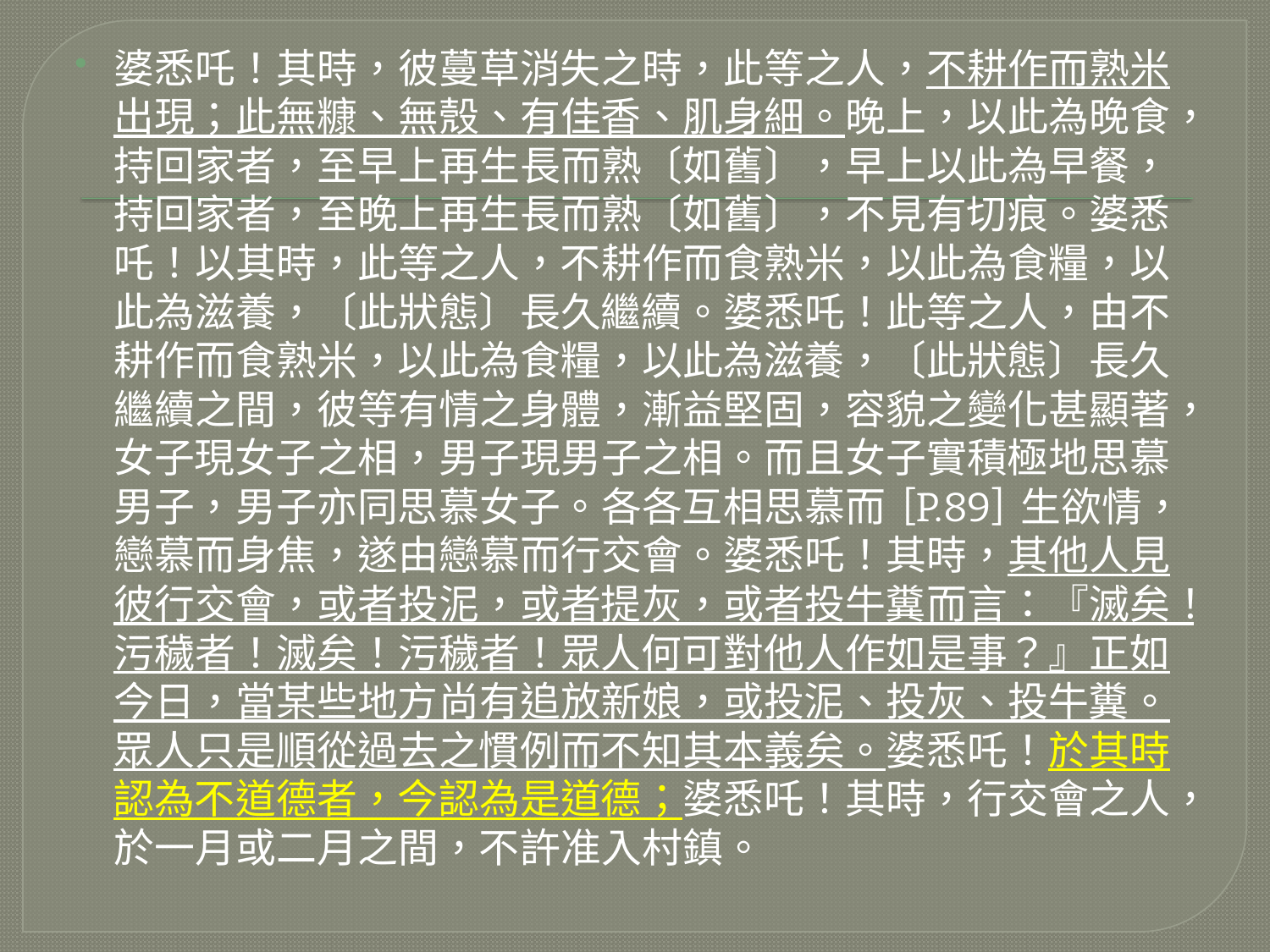

婆悉吒！其時，彼蔓草消失之時，此等之人，不耕作而熟米出現；此無糠、無殼、有佳香、肌身細。晚上，以此為晚食，持回家者，至早上再生長而熟〔如舊〕，早上以此為早餐，持回家者，至晚上再生長而熟〔如舊〕，不見有切痕。婆悉吒！以其時，此等之人，不耕作而食熟米，以此為食糧，以此為滋養，〔此狀態〕長久繼續。婆悉吒！此等之人，由不耕作而食熟米，以此為食糧，以此為滋養，〔此狀態〕長久繼續之間，彼等有情之身體，漸益堅固，容貌之變化甚顯著，女子現女子之相，男子現男子之相。而且女子實積極地思慕男子，男子亦同思慕女子。各各互相思慕而 [P.89] 生欲情，戀慕而身焦，遂由戀慕而行交會。婆悉吒！其時，其他人見彼行交會，或者投泥，或者提灰，或者投牛糞而言：『滅矣！污穢者！滅矣！污穢者！眾人何可對他人作如是事？』正如今日，當某些地方尚有追放新娘，或投泥、投灰、投牛糞。眾人只是順從過去之慣例而不知其本義矣。婆悉吒！於其時認為不道德者，今認為是道德；婆悉吒！其時，行交會之人，於一月或二月之間，不許准入村鎮。